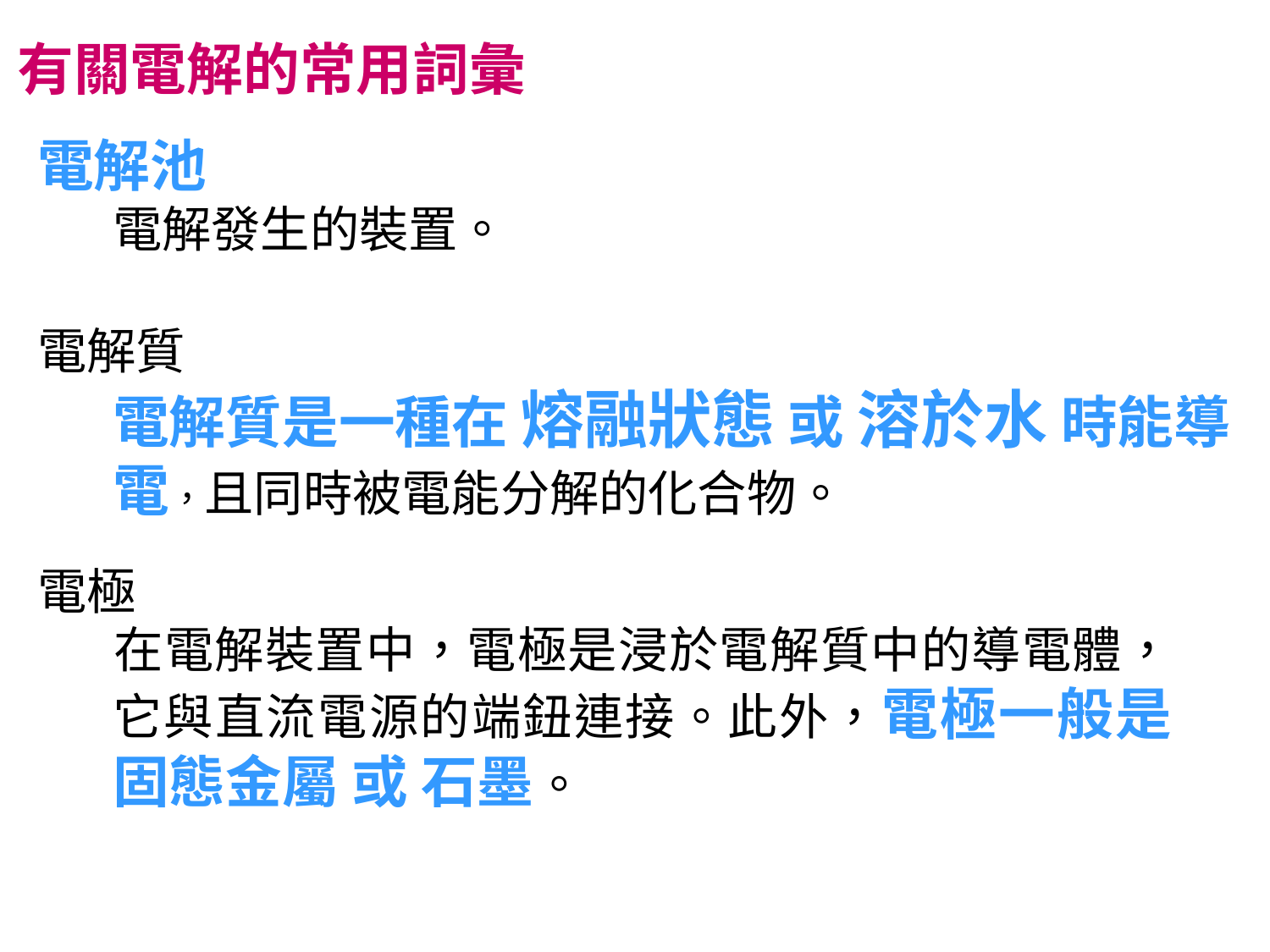

有關電解的常用詞彙
電解池
	電解發生的裝置。
電解質
	電解質是一種在 熔融狀態 或 溶於水 時能導電，且同時被電能分解的化合物。
電極
	在電解裝置中，電極是浸於電解質中的導電體，它與直流電源的端鈕連接。此外，電極一般是固態金屬 或 石墨。